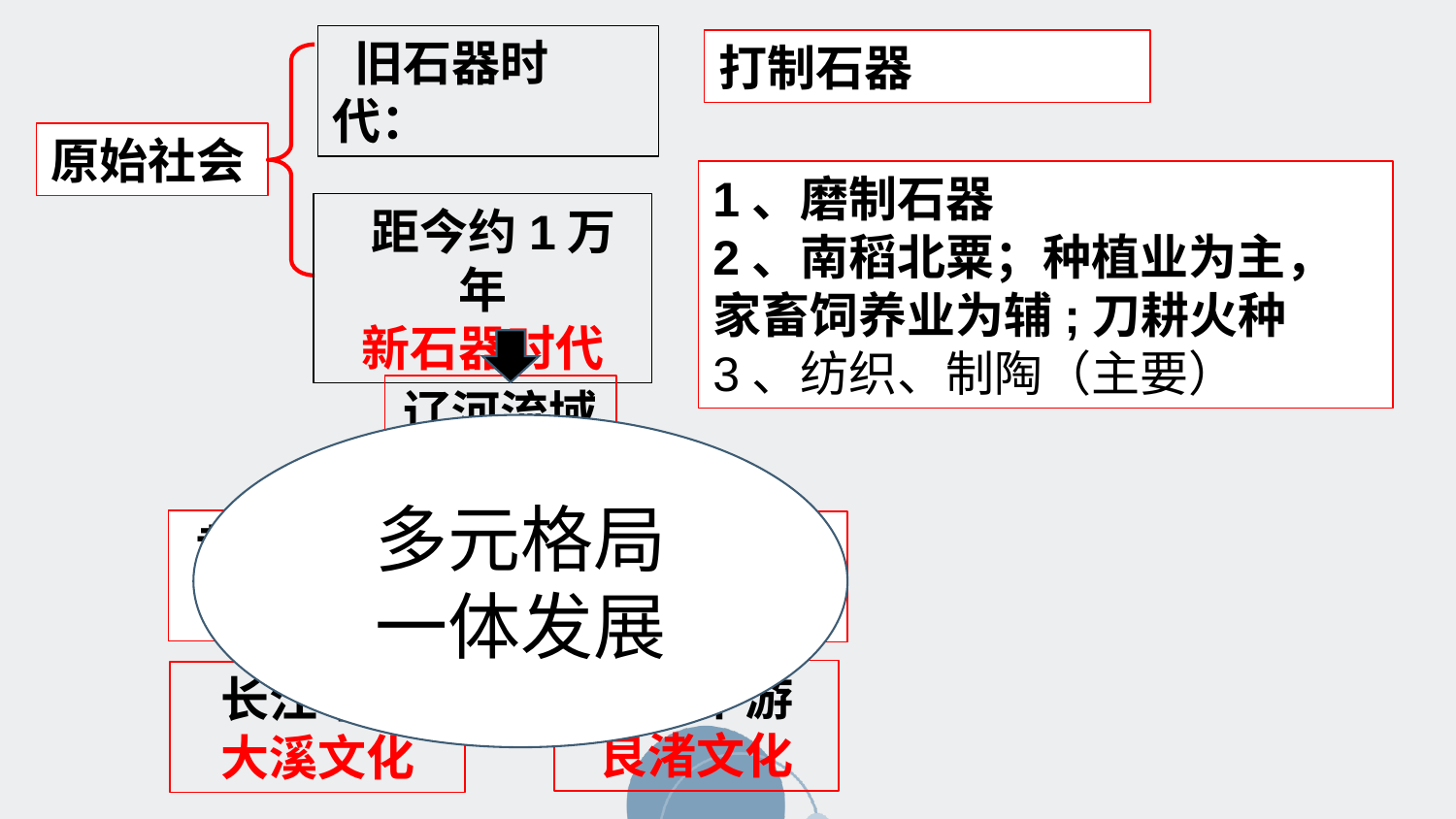

旧石器时代：
打制石器

原始社会
1、磨制石器
2、南稻北粟；种植业为主，家畜饲养业为辅;刀耕火种
3、纺织、制陶（主要）
 距今约1万年
新石器时代

辽河流域
红山文化
多元格局
一体发展
黄河中上游
仰韶文化
黄河中下游
龙山文化
长江下游
良渚文化
长江中游
大溪文化